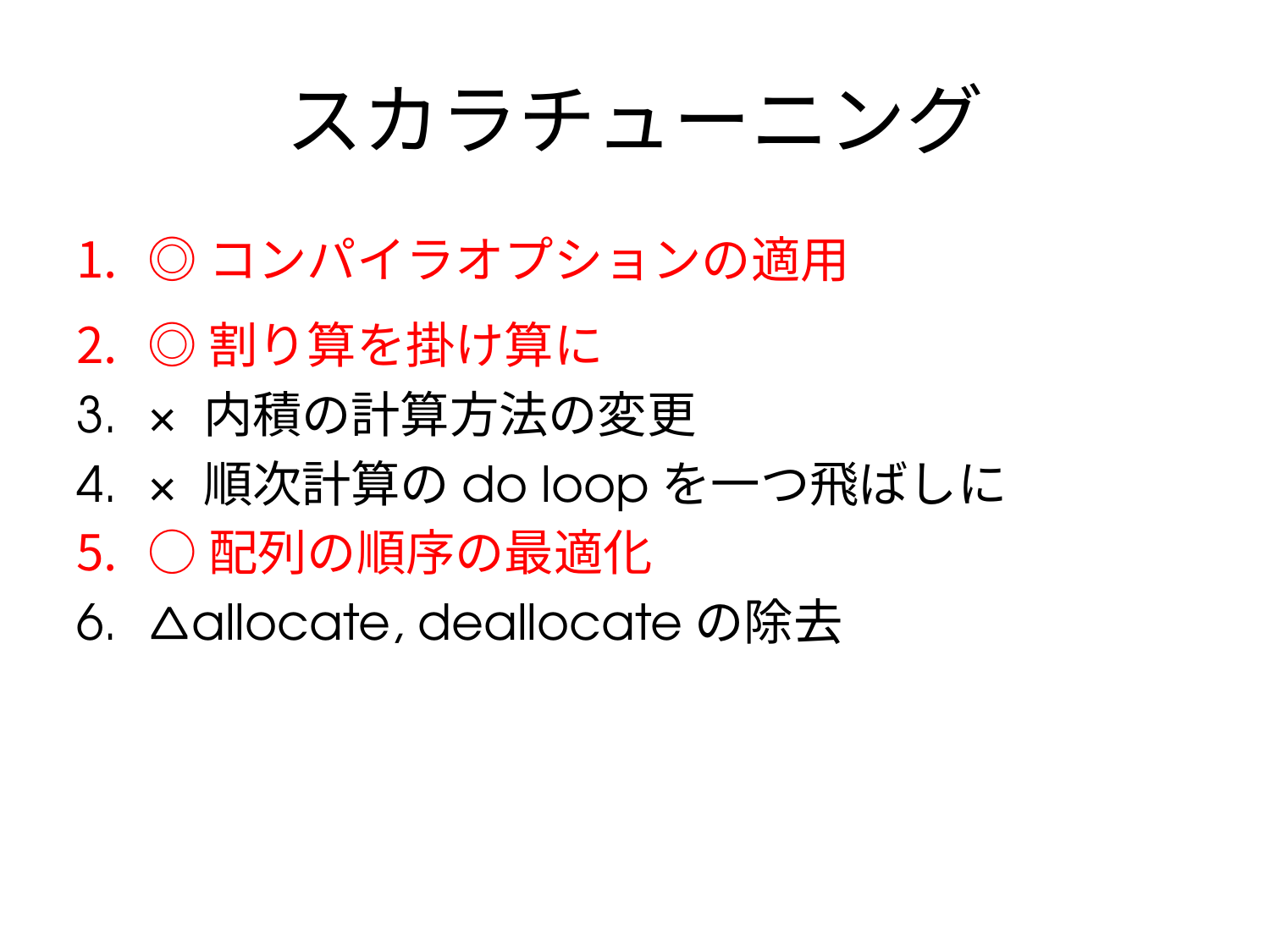

# スカラチューニング
◎コンパイラオプションの適用

◎割り算を掛け算に
× 内積の計算方法の変更
× 順次計算のdo loopを一つ飛ばしに
○配列の順序の最適化
△allocate, deallocateの除去